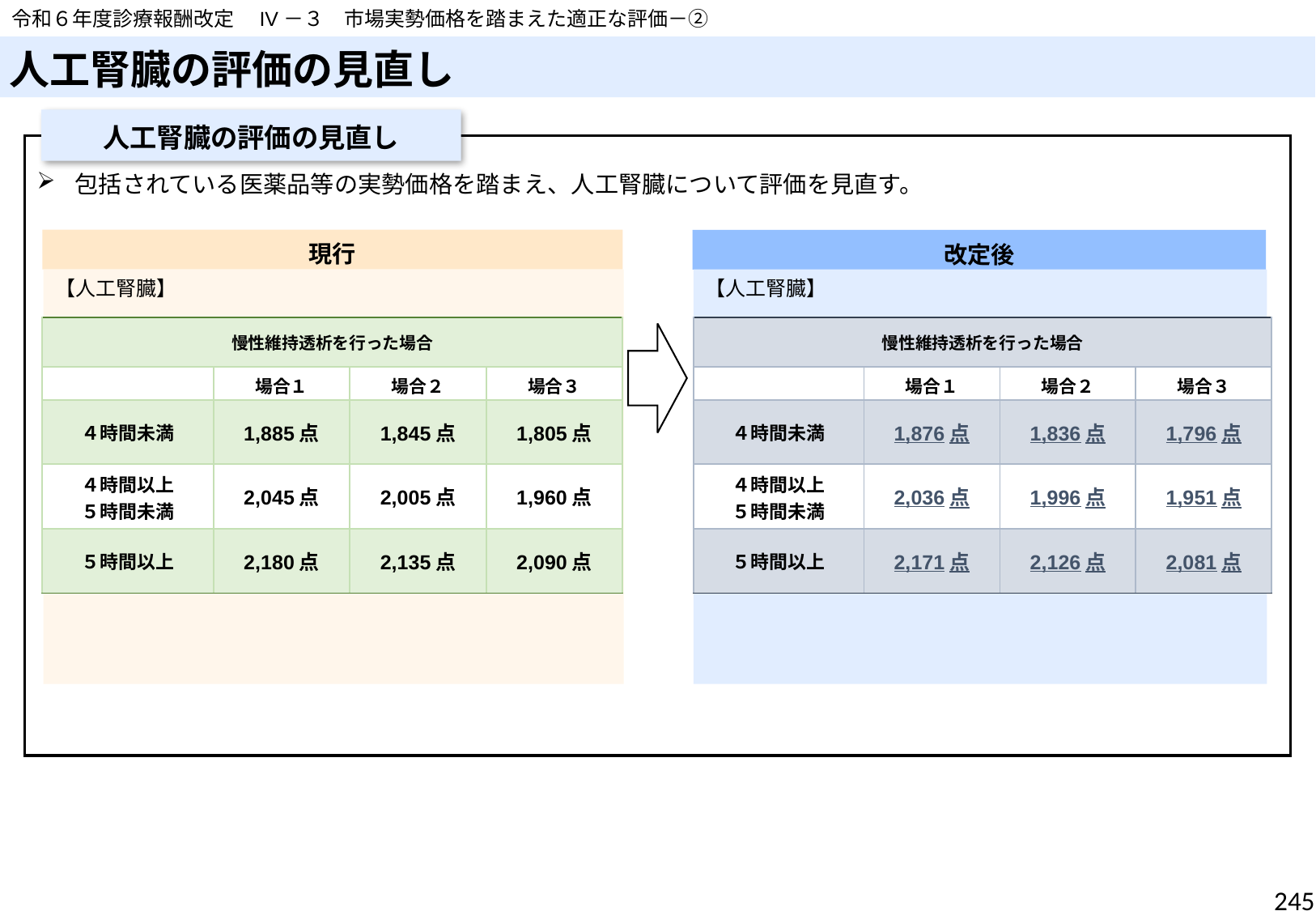

令和６年度診療報酬改定　IV－３　市場実勢価格を踏まえた適正な評価－②
# 人工腎臓の評価の見直し
人工腎臓の評価の見直し

包括されている医薬品等の実勢価格を踏まえ、人工腎臓について評価を見直す。

現行
改定後
【人工腎臓】

【人工腎臓】

| 慢性維持透析を行った場合 |  |  |  |
| --- | --- | --- | --- |
|  | 場合１ | 場合２ | 場合３ |
| ４時間未満 | 1,885点 | 1,845点 | 1,805点 |
| ４時間以上 ５時間未満 | 2,045点 | 2,005点 | 1,960点 |
| ５時間以上 | 2,180点 | 2,135点 | 2,090点 |
| 慢性維持透析を行った場合 |  |  |  |
| --- | --- | --- | --- |
|  | 場合１ | 場合２ | 場合３ |
| ４時間未満 | 1,876点 | 1,836点 | 1,796点 |
| ４時間以上 ５時間未満 | 2,036点 | 1,996点 | 1,951点 |
| ５時間以上 | 2,171点 | 2,126点 | 2,081点 |

245